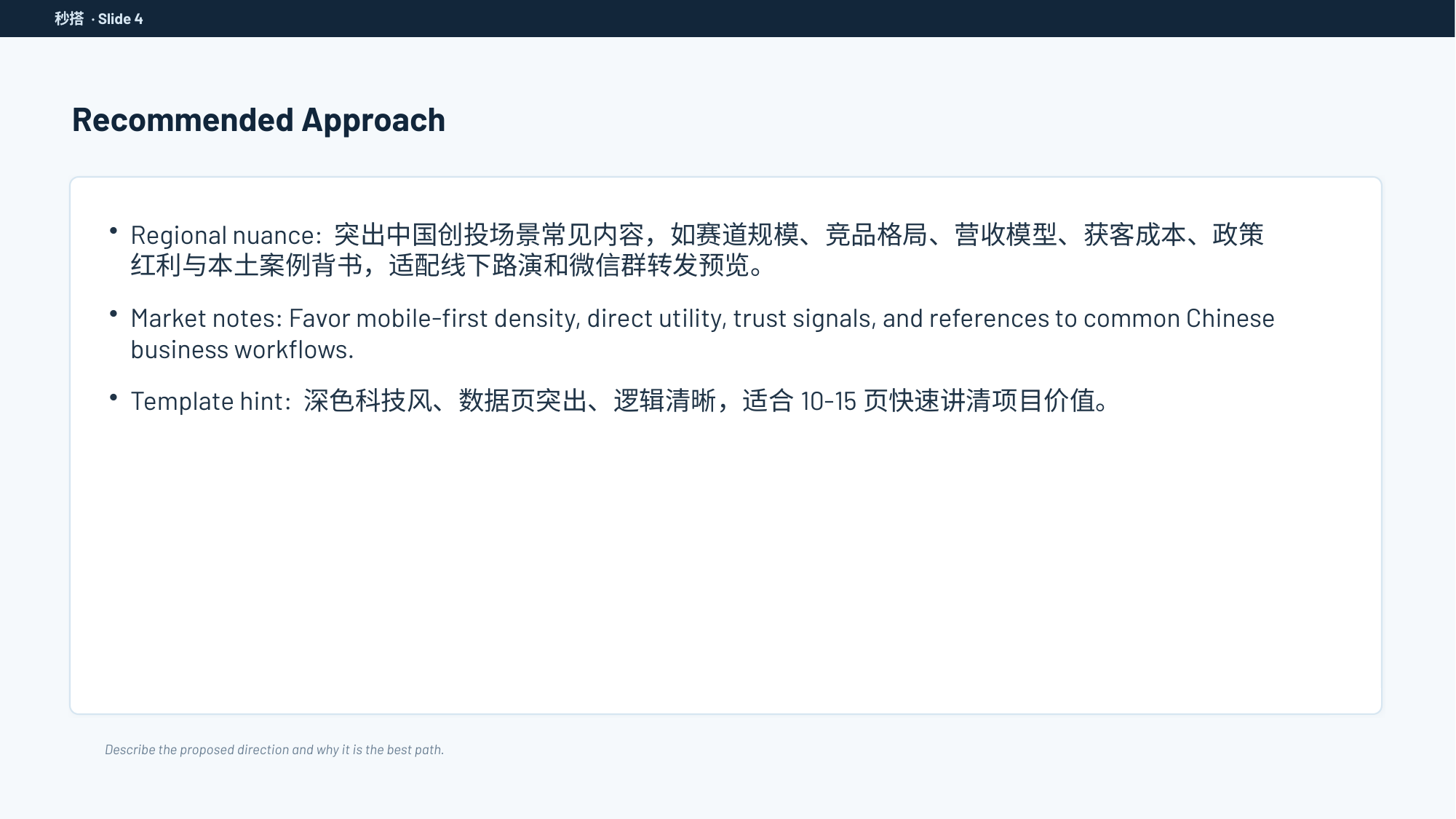

秒搭 · Slide 4
Recommended Approach

Regional nuance: 突出中国创投场景常见内容，如赛道规模、竞品格局、营收模型、获客成本、政策红利与本土案例背书，适配线下路演和微信群转发预览。
Market notes: Favor mobile-first density, direct utility, trust signals, and references to common Chinese business workflows.
Template hint: 深色科技风、数据页突出、逻辑清晰，适合10-15页快速讲清项目价值。
Describe the proposed direction and why it is the best path.